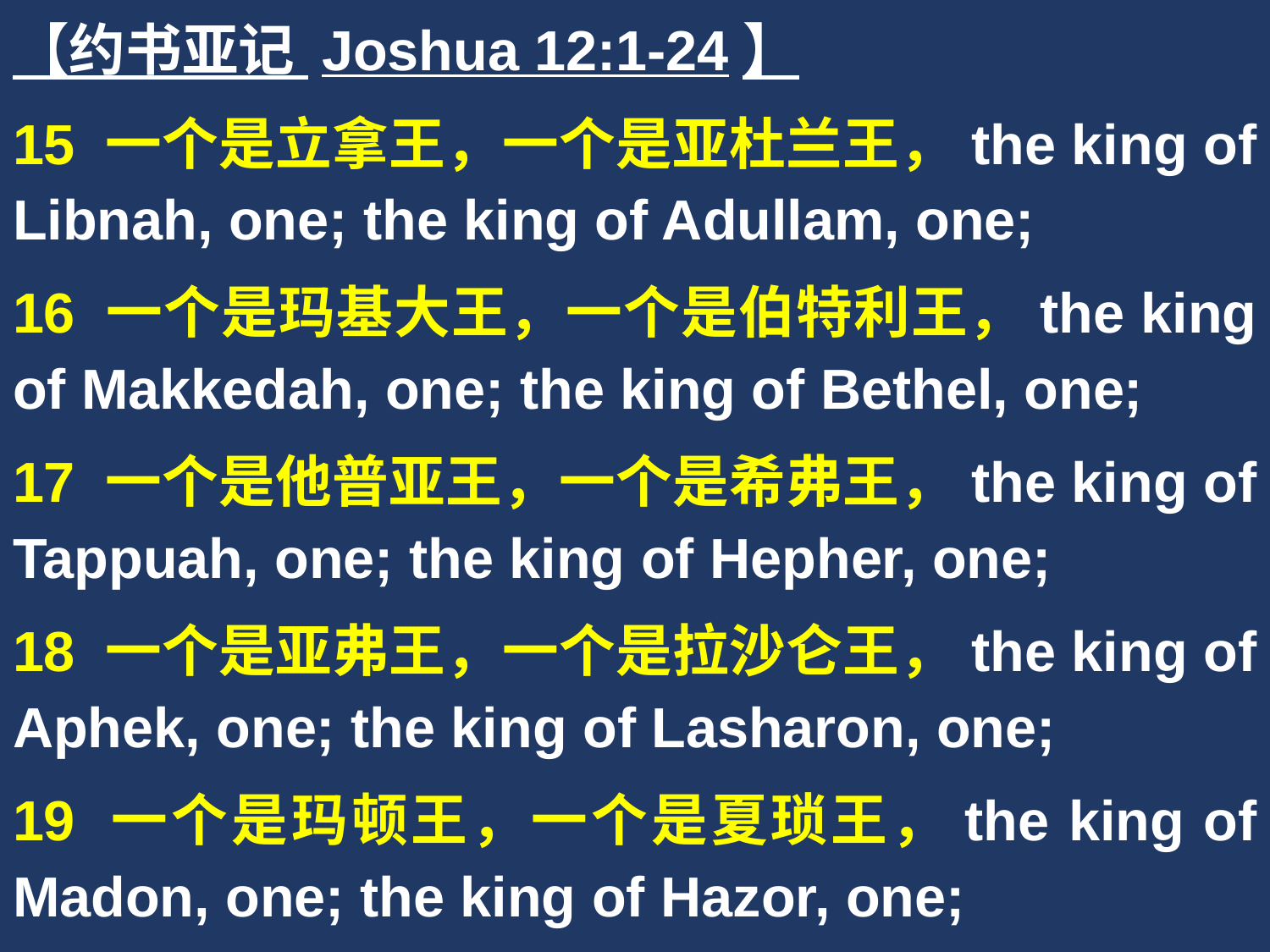

【约书亚记 Joshua 12:1-24】
15 一个是立拿王，一个是亚杜兰王，the king of Libnah, one; the king of Adullam, one;
16 一个是玛基大王，一个是伯特利王，the king of Makkedah, one; the king of Bethel, one;
17 一个是他普亚王，一个是希弗王，the king of Tappuah, one; the king of Hepher, one;
18 一个是亚弗王，一个是拉沙仑王，the king of Aphek, one; the king of Lasharon, one;
19 一个是玛顿王，一个是夏琐王，the king of Madon, one; the king of Hazor, one;